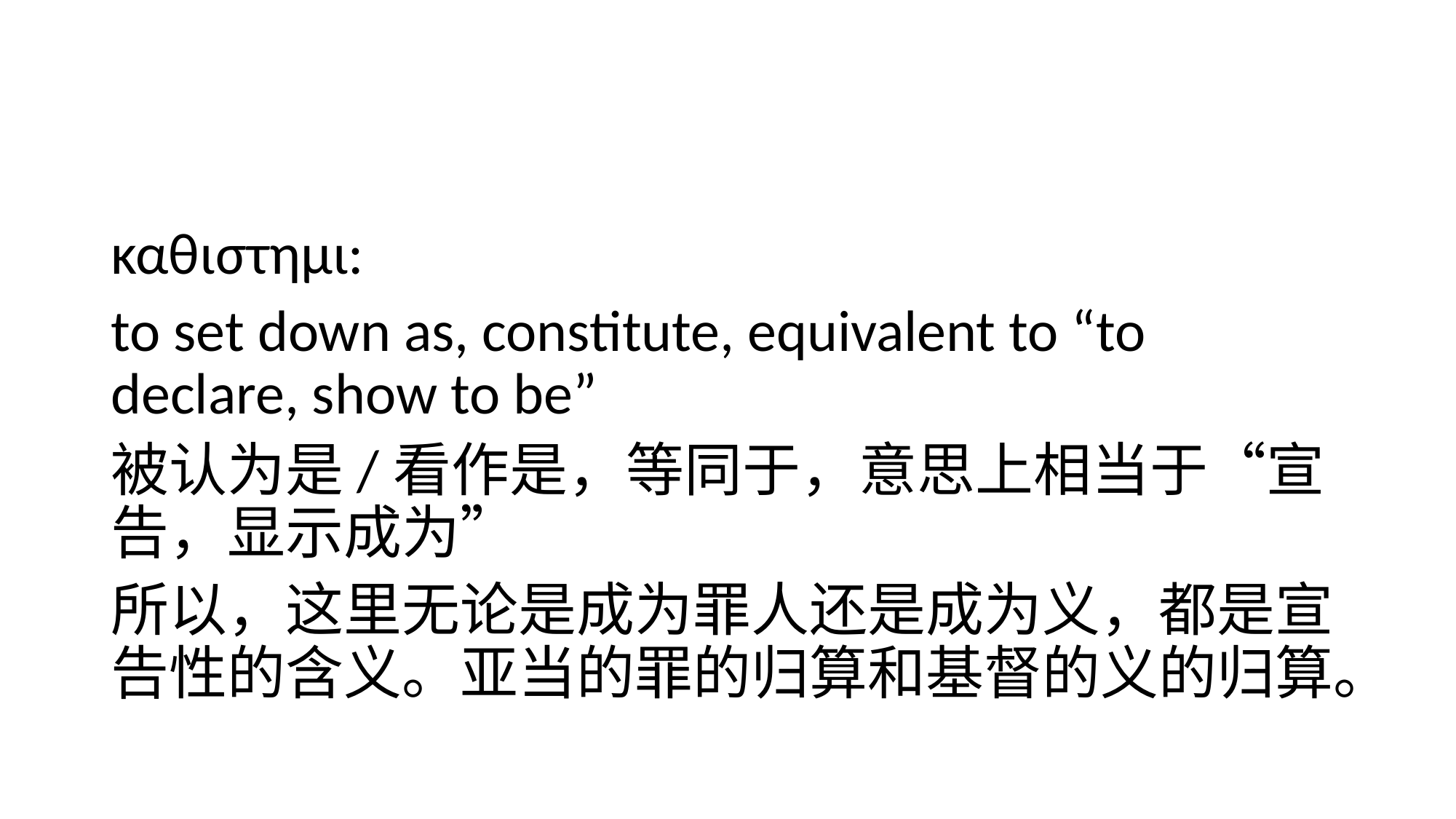

#
καθιστημι:
to set down as, constitute, equivalent to “to declare, show to be”
被认为是/看作是，等同于，意思上相当于“宣告，显示成为”
所以，这里无论是成为罪人还是成为义，都是宣告性的含义。亚当的罪的归算和基督的义的归算。